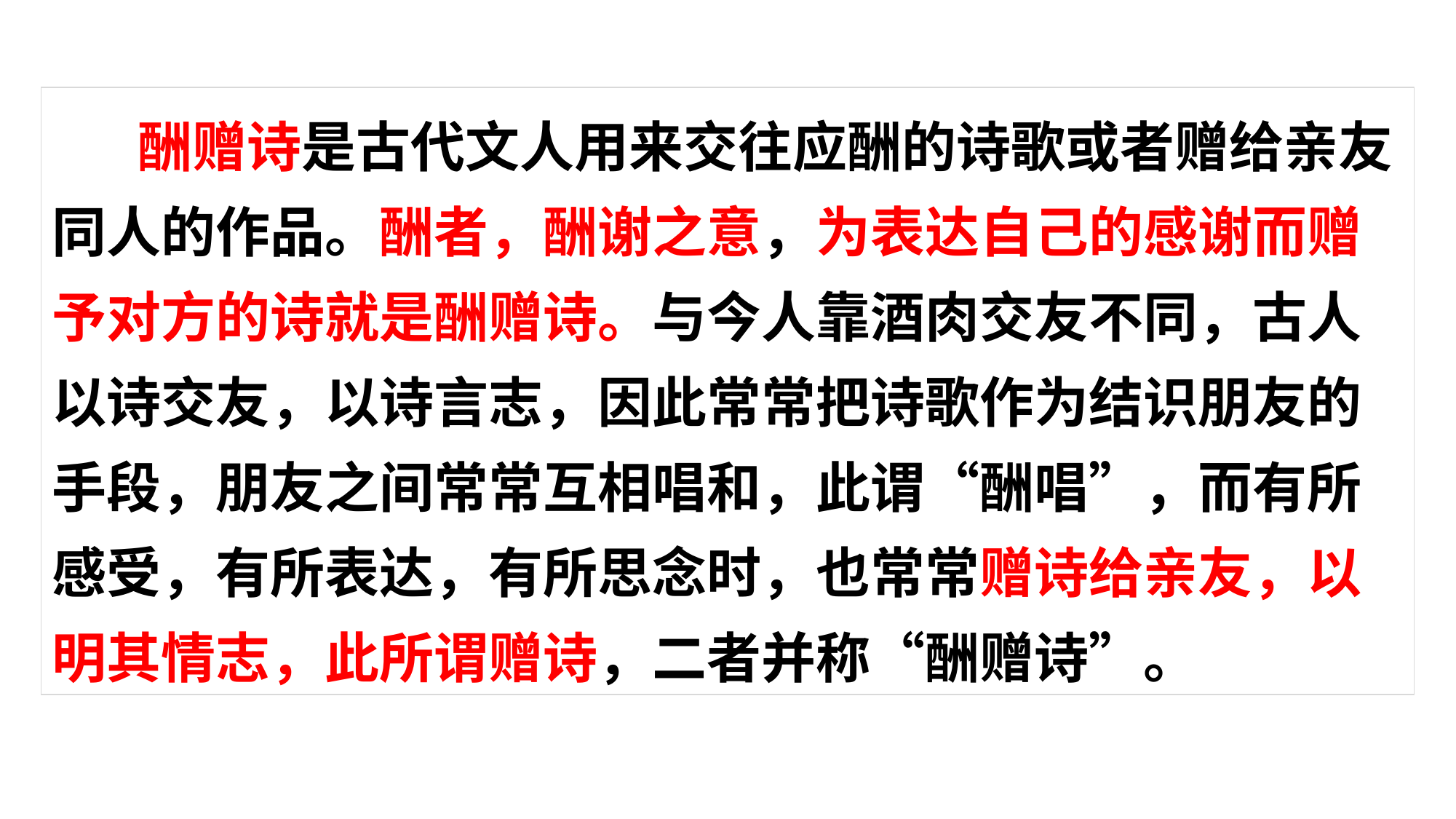

酬赠诗是古代文人用来交往应酬的诗歌或者赠给亲友同人的作品。酬者，酬谢之意，为表达自己的感谢而赠予对方的诗就是酬赠诗。与今人靠酒肉交友不同，古人以诗交友，以诗言志，因此常常把诗歌作为结识朋友的手段，朋友之间常常互相唱和，此谓“酬唱”，而有所感受，有所表达，有所思念时，也常常赠诗给亲友，以明其情志，此所谓赠诗，二者并称“酬赠诗”。